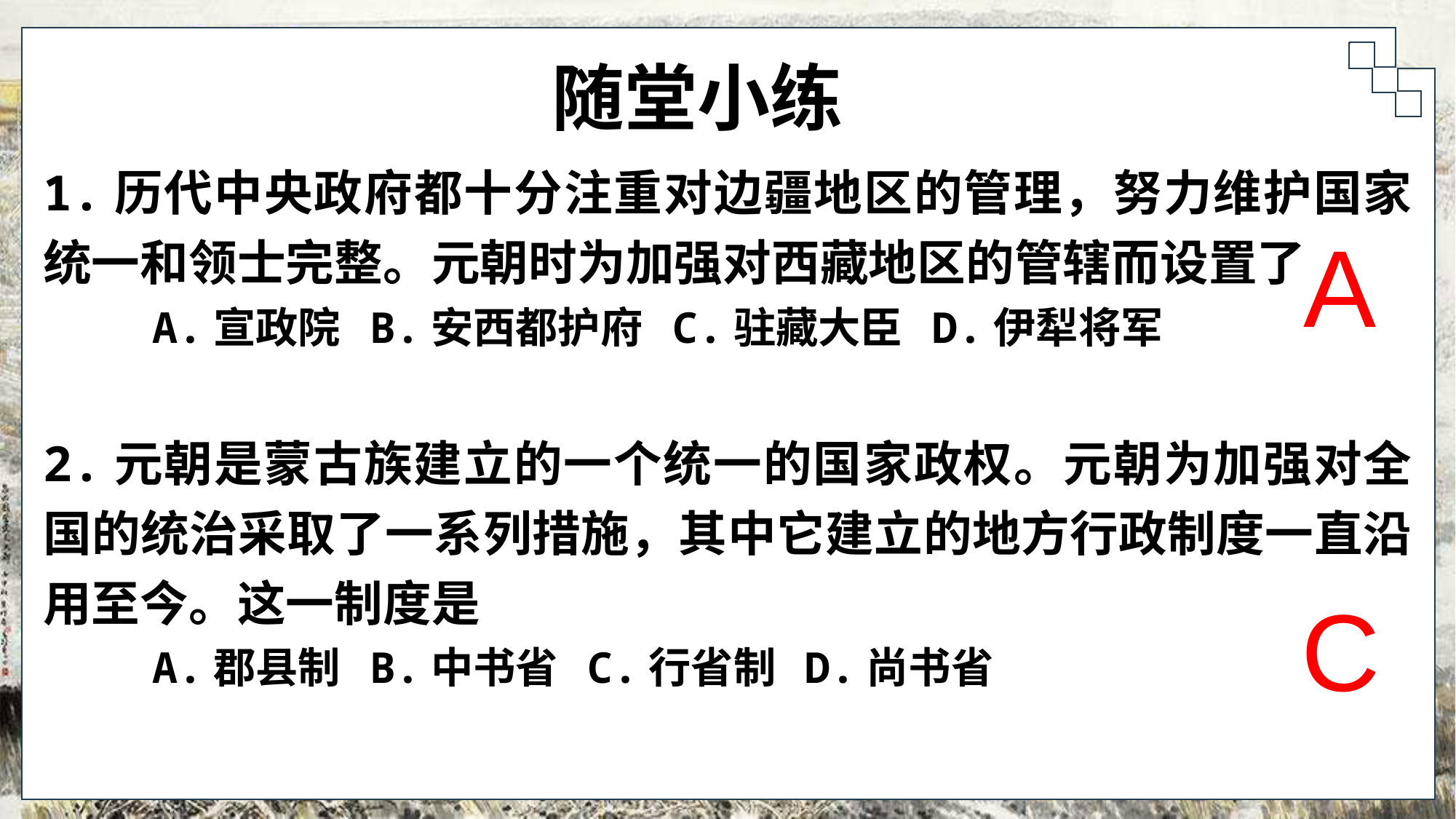

随堂小练
1.历代中央政府都十分注重对边疆地区的管理，努力维护国家统一和领士完整。元朝时为加强对西藏地区的管辖而设置了
A.宣政院  B.安西都护府  C.驻藏大臣  D.伊犁将军

2.元朝是蒙古族建立的一个统一的国家政权。元朝为加强对全国的统治采取了一系列措施，其中它建立的地方行政制度一直沿用至今。这一制度是
A.郡县制  B.中书省  C.行省制  D.尚书省
A
C